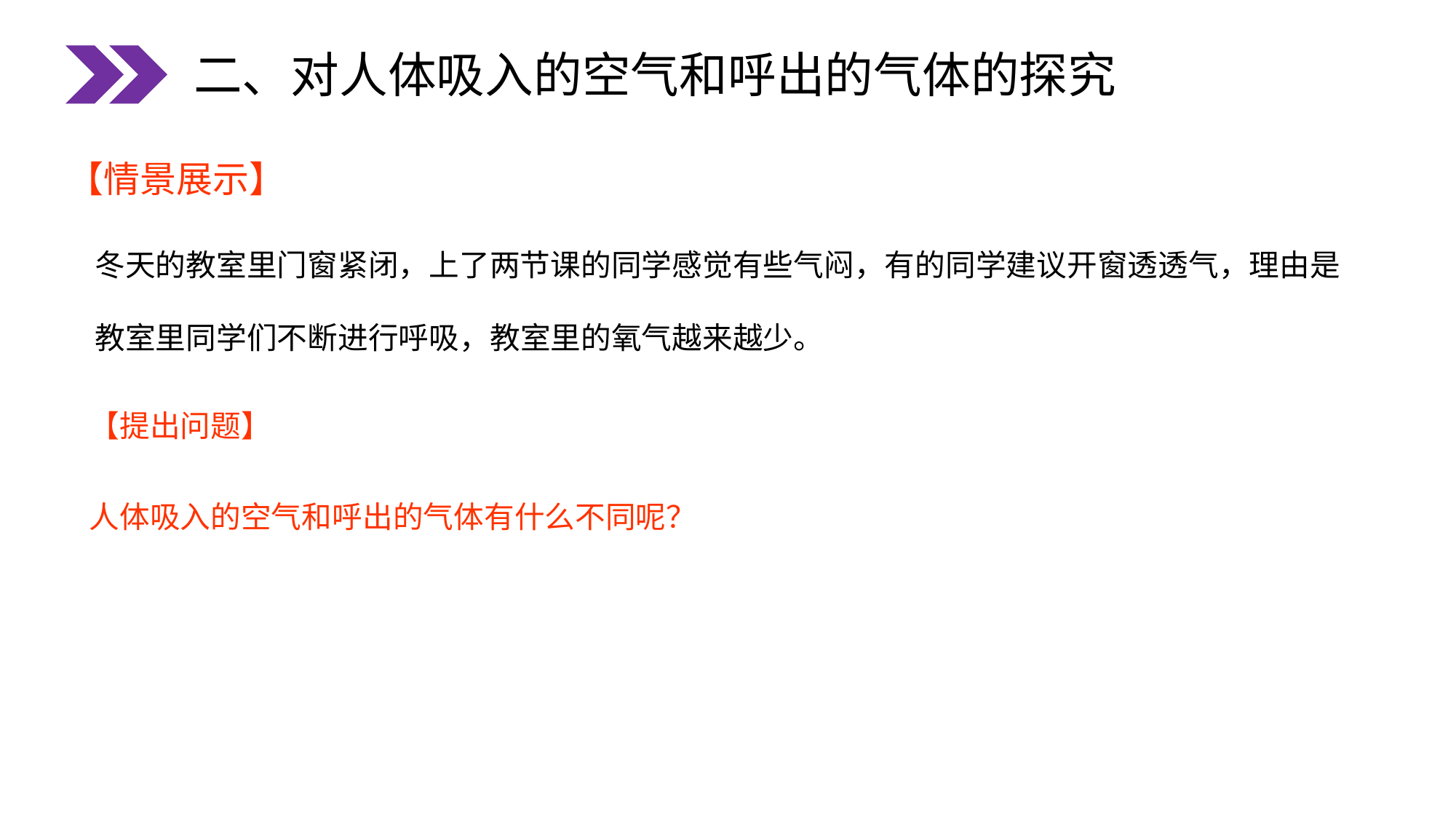

二、对人体吸入的空气和呼出的气体的探究
【情景展示】
冬天的教室里门窗紧闭，上了两节课的同学感觉有些气闷，有的同学建议开窗透透气，理由是教室里同学们不断进行呼吸，教室里的氧气越来越少。
【提出问题】
人体吸入的空气和呼出的气体有什么不同呢？